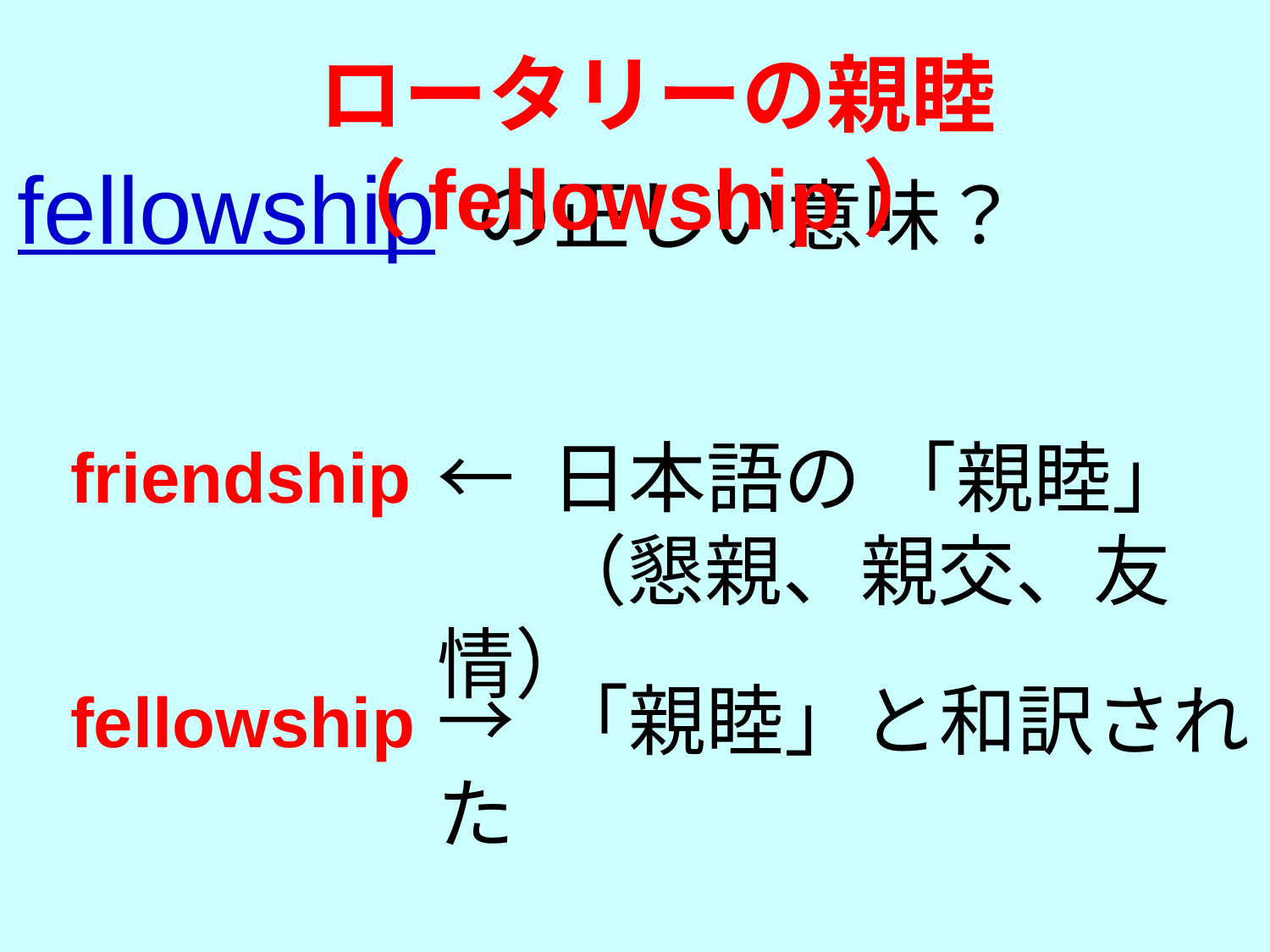

ロータリーの親睦（fellowship）

fellowship の正しい意味？

  friendship

  fellowship

← 日本語の 「親睦」
　  （懇親、親交、友情）

→ 「親睦」と和訳された